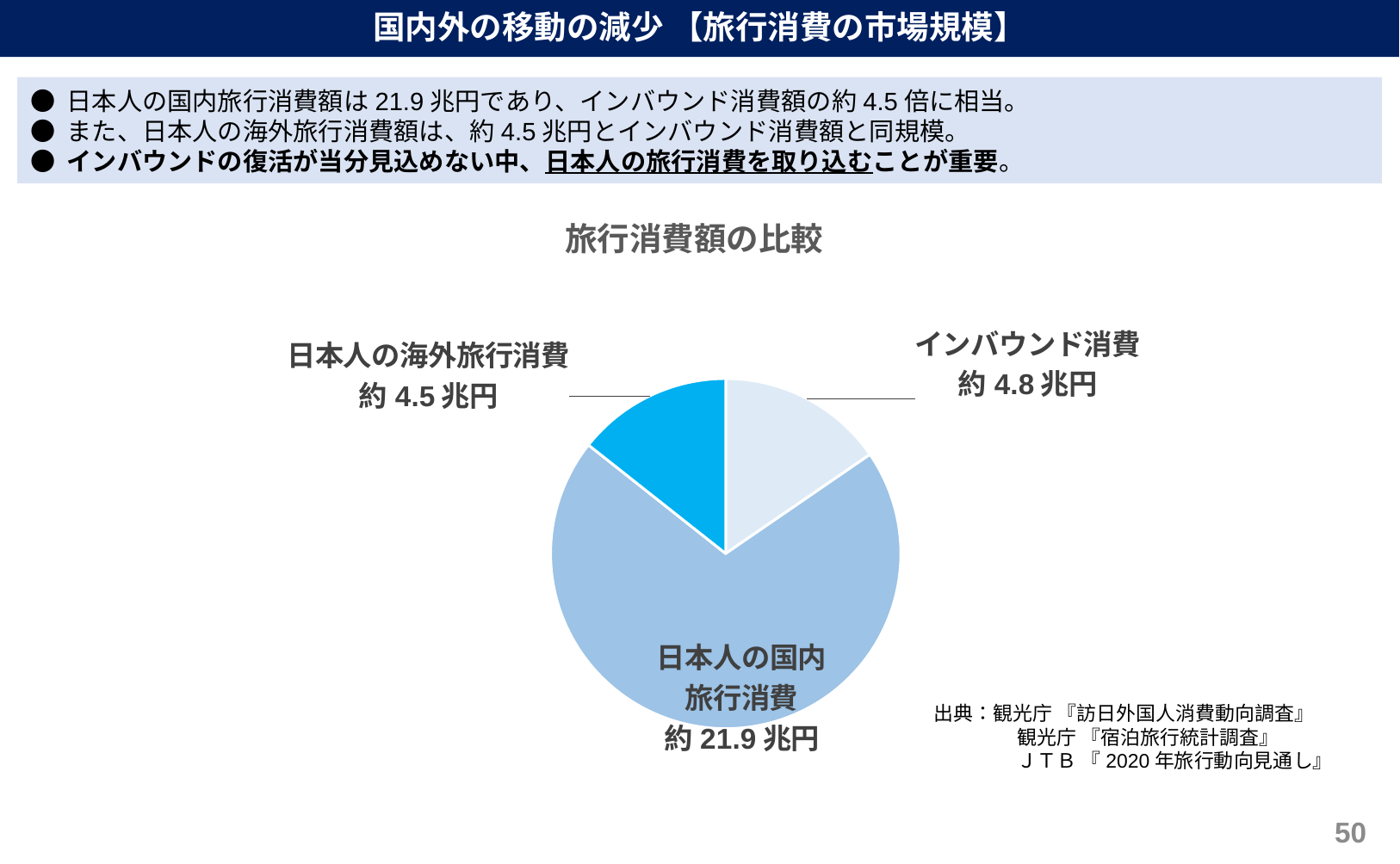

国内外の移動の減少 【旅行消費の市場規模】
● 日本人の国内旅行消費額は21.9兆円であり、インバウンド消費額の約4.5倍に相当。
● また、日本人の海外旅行消費額は、約4.5兆円とインバウンド消費額と同規模。
● インバウンドの復活が当分見込めない中、日本人の旅行消費を取り込むことが重要。

### Chart: 旅行消費額の比較

| Category |  |
|---|---|
| 訪日外国人旅行消費 | 48135.0 |
| 日本人の国内旅行消費 | 219312.0 |
| 日本人の海外旅行消費額 | 44800.0 |
出典：観光庁 『訪日外国人消費動向調査』
　　　　 観光庁 『宿泊旅行統計調査』
　　　　 ＪＴＢ 『2020年旅行動向見通し』

50